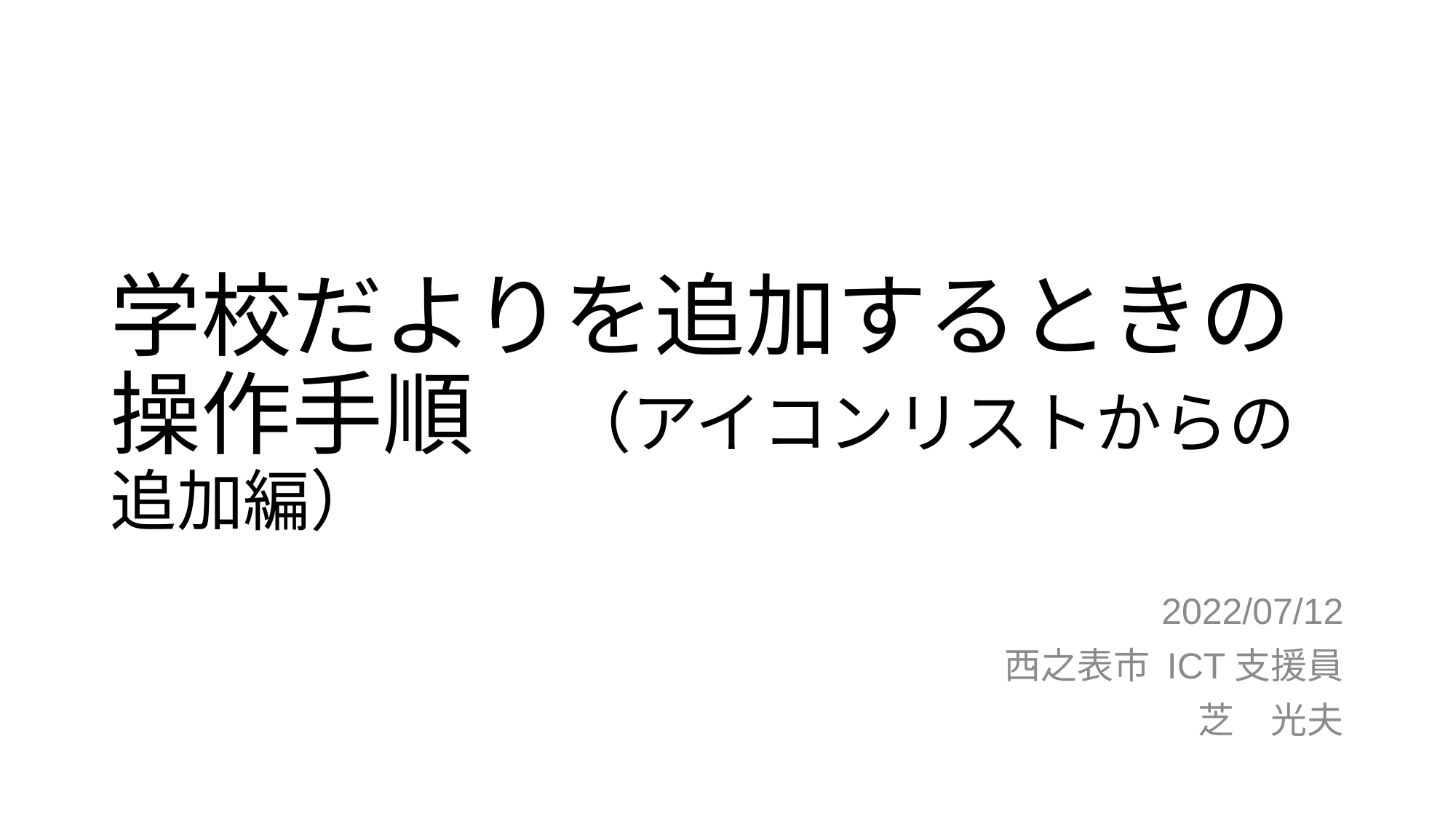

# 学校だよりを追加するときの操作手順　（アイコンリストからの追加編）
2022/07/12
西之表市 ICT支援員
芝　光夫